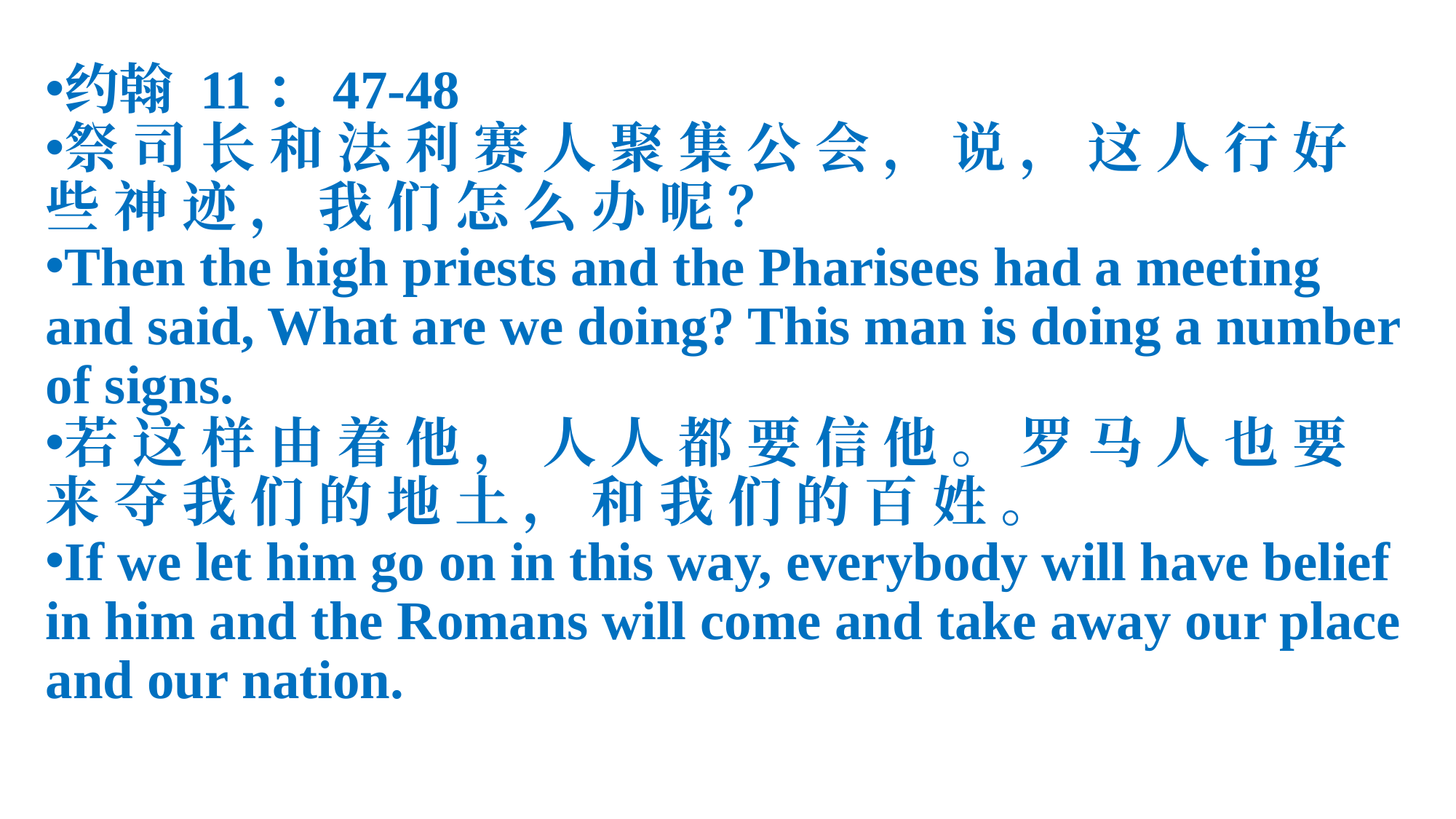

约翰 11：47-48
祭 司 长 和 法 利 赛 人 聚 集 公 会 ， 说 ， 这 人 行 好 些 神 迹 ， 我 们 怎 么 办 呢 ？
Then the high priests and the Pharisees had a meeting and said, What are we doing? This man is doing a number of signs.
若 这 样 由 着 他 ， 人 人 都 要 信 他 。 罗 马 人 也 要 来 夺 我 们 的 地 土 ， 和 我 们 的 百 姓 。
If we let him go on in this way, everybody will have belief in him and the Romans will come and take away our place and our nation.